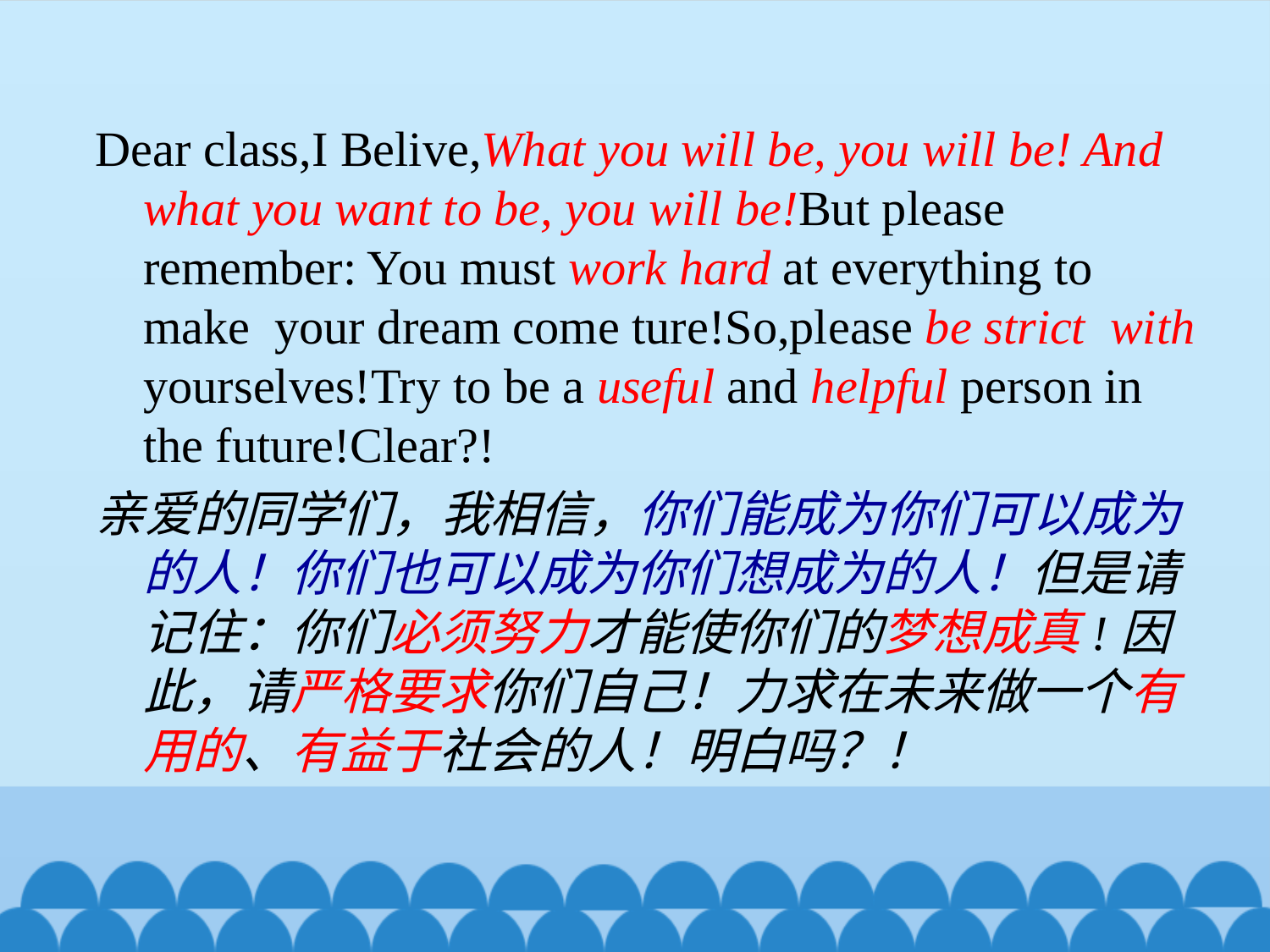

Dear class,I Belive,What you will be, you will be! And what you want to be, you will be!But please remember: You must work hard at everything to make  your dream come ture!So,please be strict  with yourselves!Try to be a useful and helpful person in the future!Clear?!
亲爱的同学们，我相信，你们能成为你们可以成为的人！你们也可以成为你们想成为的人！但是请记住：你们必须努力才能使你们的梦想成真!因此，请严格要求你们自己！力求在未来做一个有用的、有益于社会的人！明白吗？！